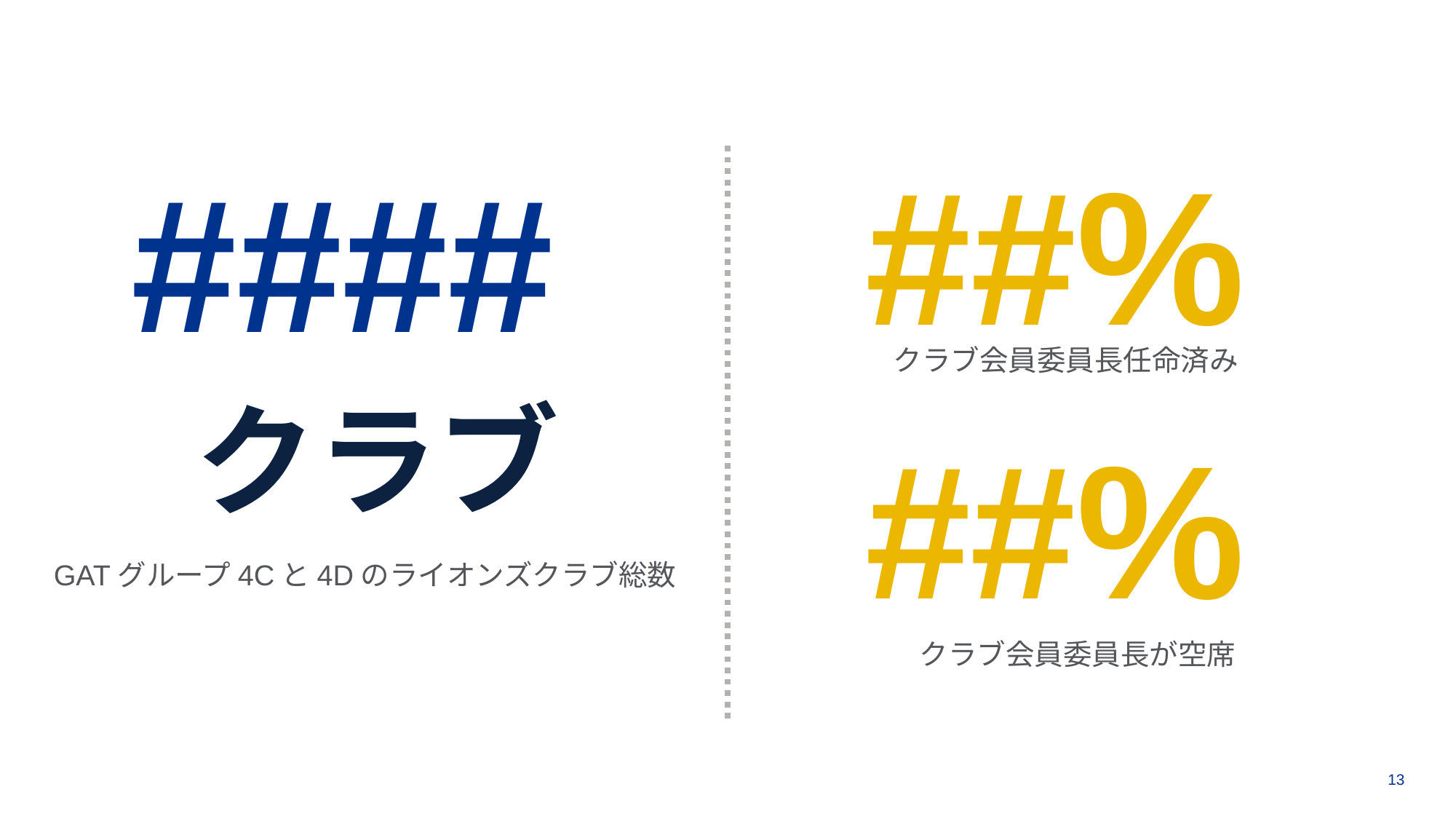

##%
####
クラブ会員委員長任命済み
クラブ
##%
GATグループ4Cと4Dのライオンズクラブ総数
クラブ会員委員長が空席
13